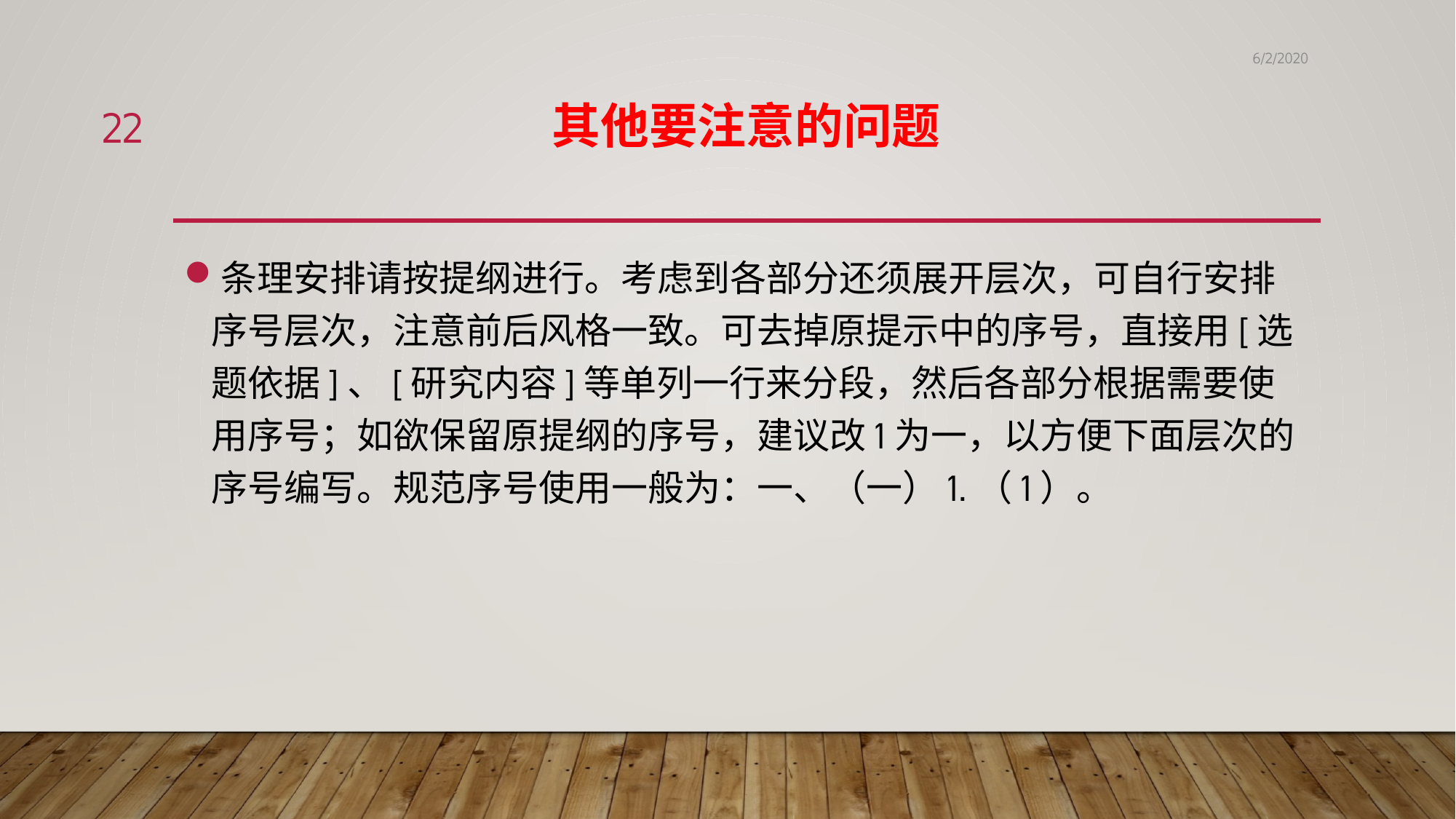

6/2/2020
22
# 其他要注意的问题
条理安排请按提纲进行。考虑到各部分还须展开层次，可自行安排序号层次，注意前后风格一致。可去掉原提示中的序号，直接用[选题依据]、[研究内容]等单列一行来分段，然后各部分根据需要使用序号；如欲保留原提纲的序号，建议改1为一，以方便下面层次的序号编写。规范序号使用一般为：一、（一）1.（1）。